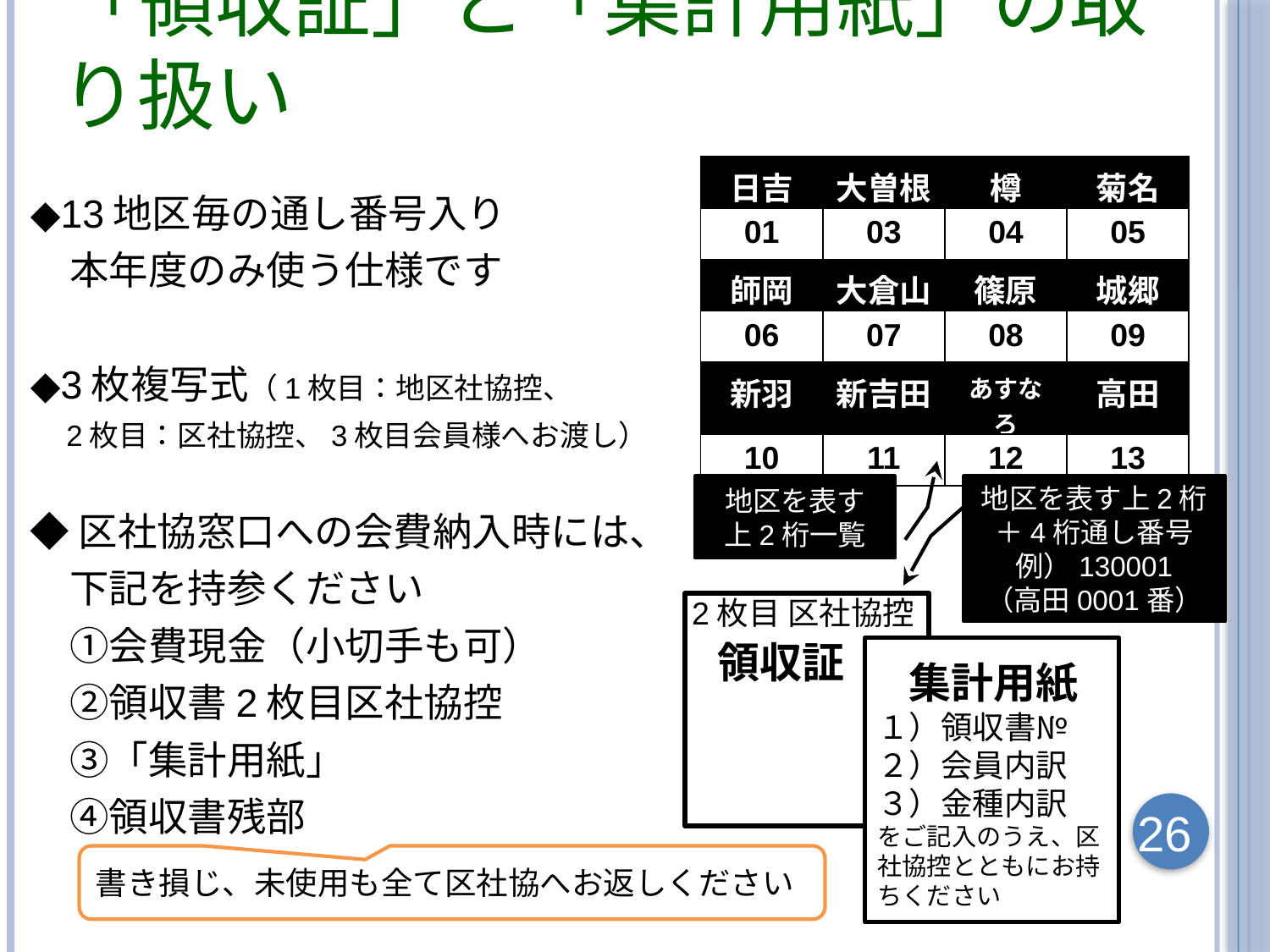

# 「領収証」と「集計用紙」の取り扱い
| 日吉 | 大曽根 | 樽 | 菊名 |
| --- | --- | --- | --- |
| 01 | 03 | 04 | 05 |
| 師岡 | 大倉山 | 篠原 | 城郷 |
| 06 | 07 | 08 | 09 |
| 新羽 | 新吉田 | あすなろ | 高田 |
| 10 | 11 | 12 | 13 |
◆13地区毎の通し番号入り
　本年度のみ使う仕様です

◆3枚複写式（1枚目：地区社協控、
　2枚目：区社協控、3枚目会員様へお渡し）

◆区社協窓口への会費納入時には、
　下記を持参ください
　①会費現金（小切手も可）
　②領収書2枚目区社協控
　③「集計用紙」
　④領収書残部

地区を表す
上2桁一覧
地区を表す上2桁＋4桁通し番号
例）130001
（高田0001番）
2枚目 区社協控

領収証

集計用紙
１）領収書№
２）会員内訳
３）金種内訳
をご記入のうえ、区社協控とともにお持ちください
26
書き損じ、未使用も全て区社協へお返しください